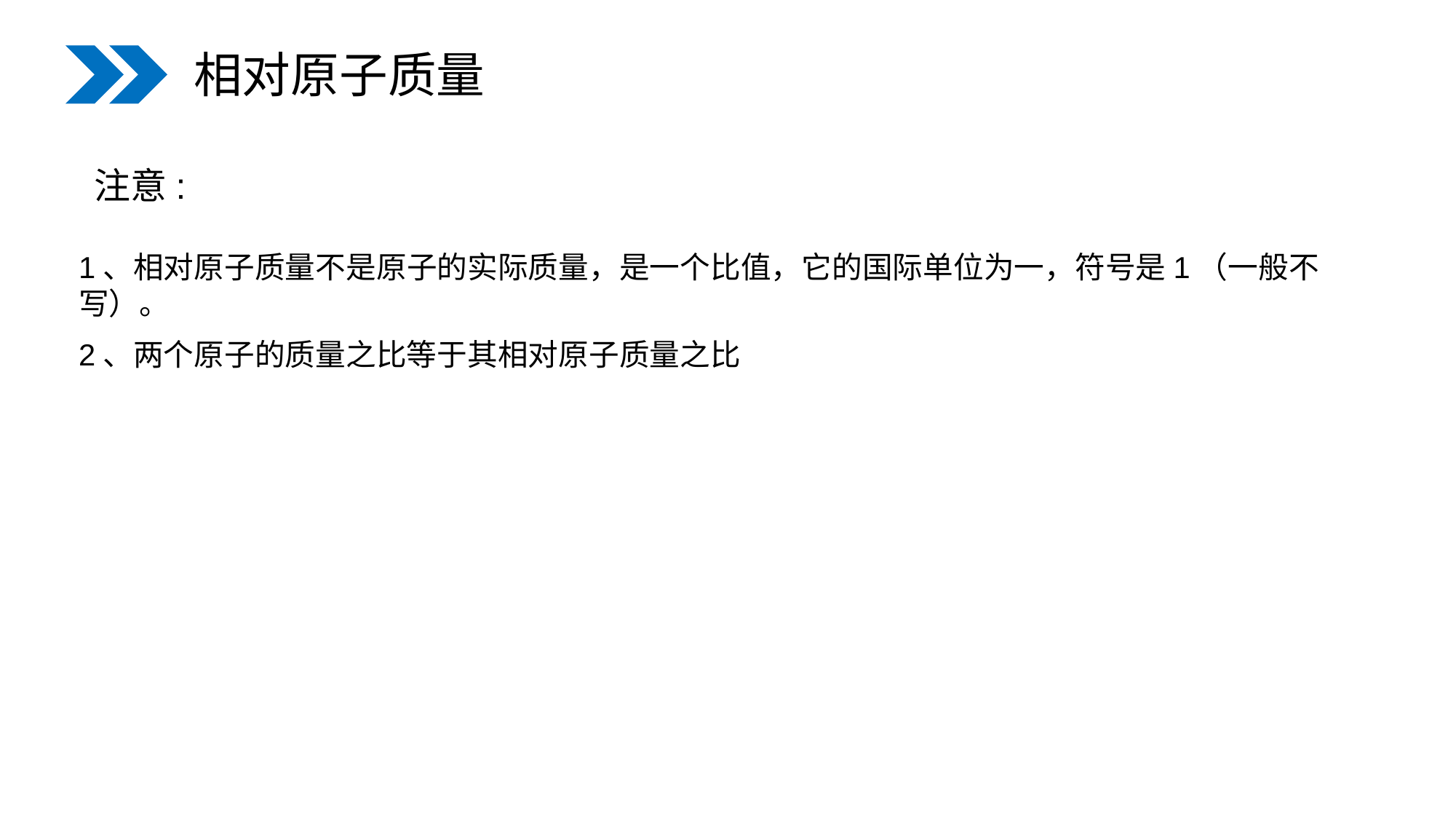

相对原子质量
注意:
1、相对原子质量不是原子的实际质量，是一个比值，它的国际单位为一，符号是1（一般不写）。
2、两个原子的质量之比等于其相对原子质量之比